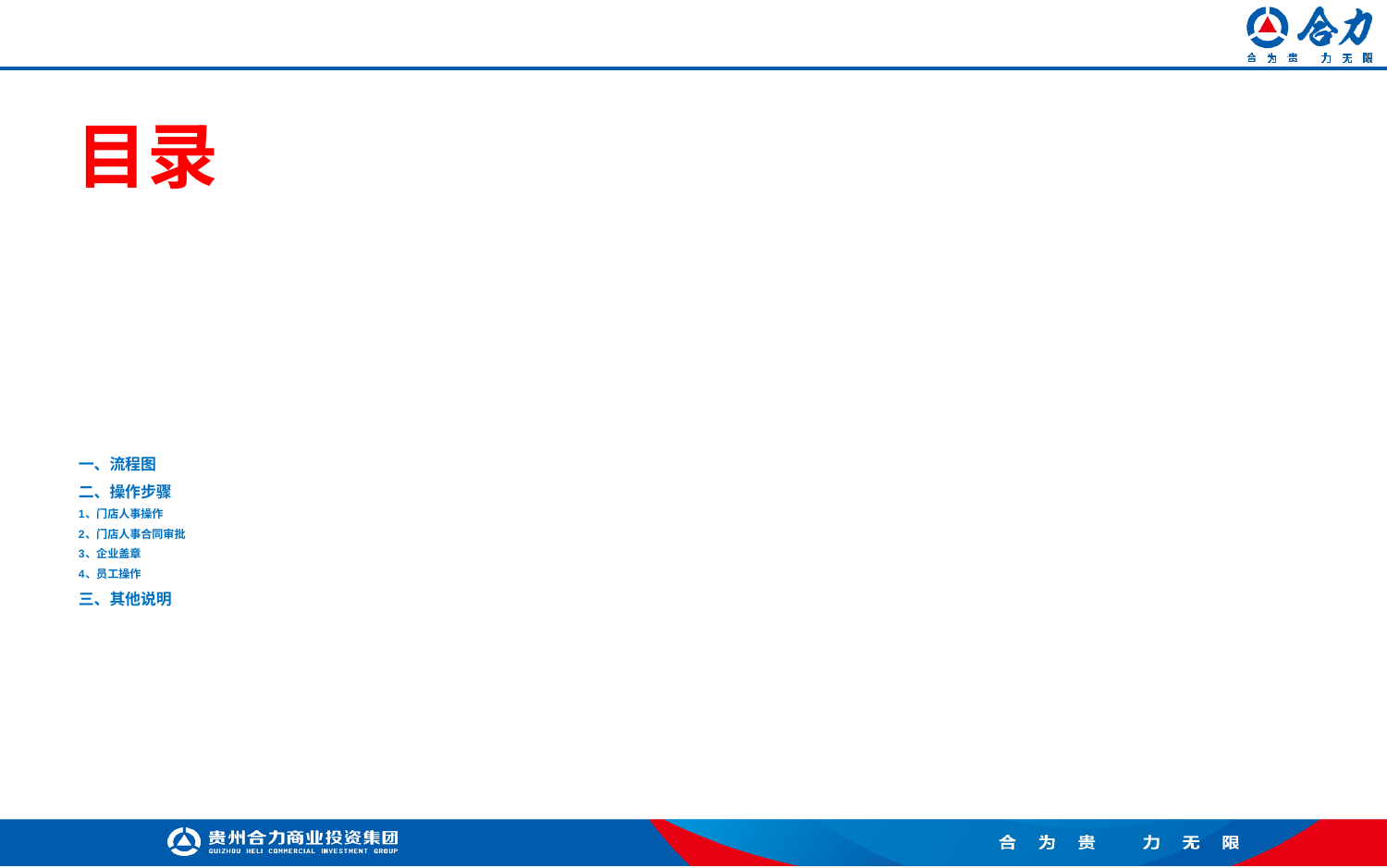

目录
# 一、流程图 二、操作步骤 1、门店人事操作 2、门店人事合同审批 3、企业盖章 4、员工操作 三、其他说明